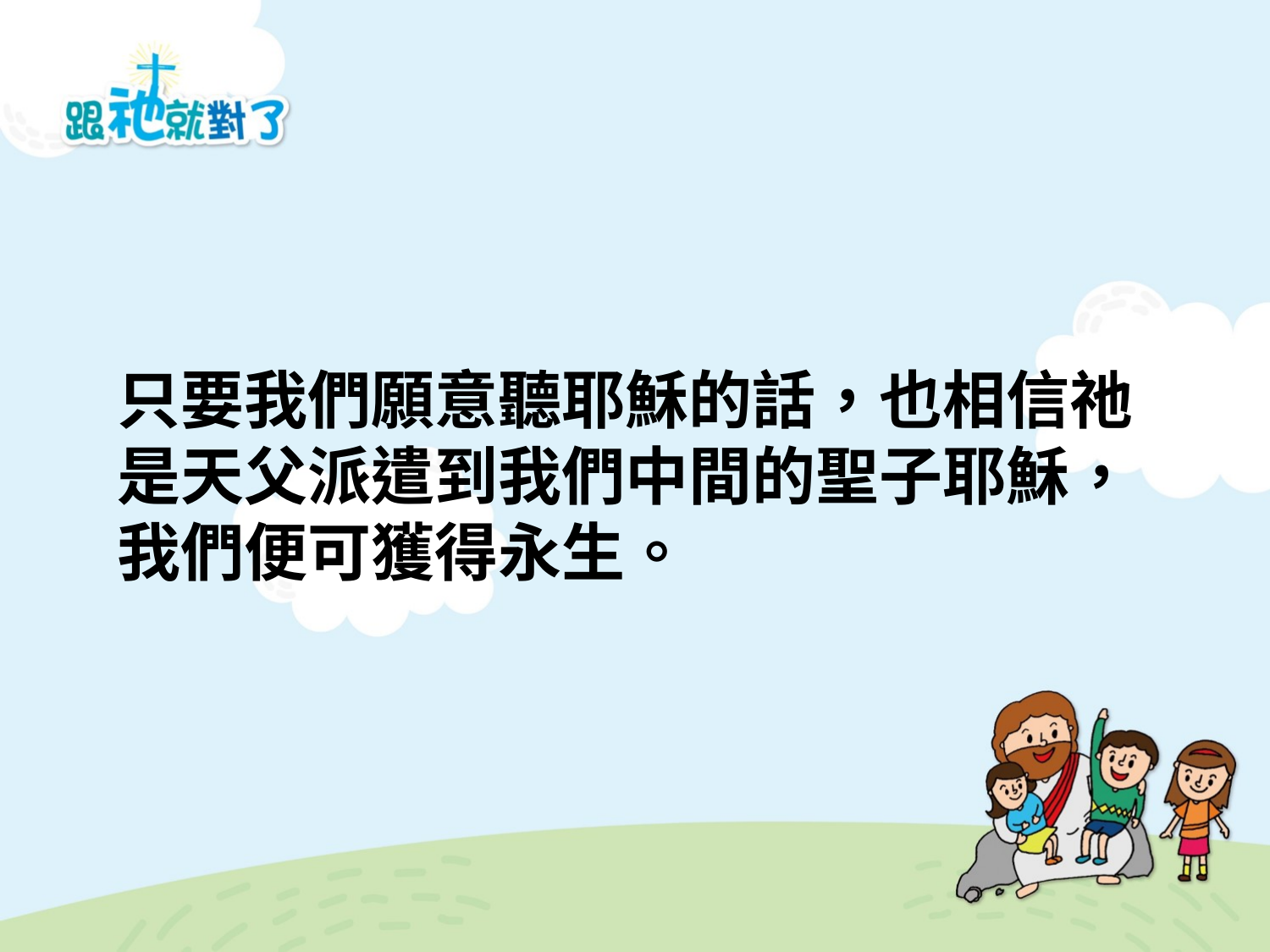

只要我們願意聽耶穌的話，也相信祂是天父派遣到我們中間的聖子耶穌，我們便可獲得永生。